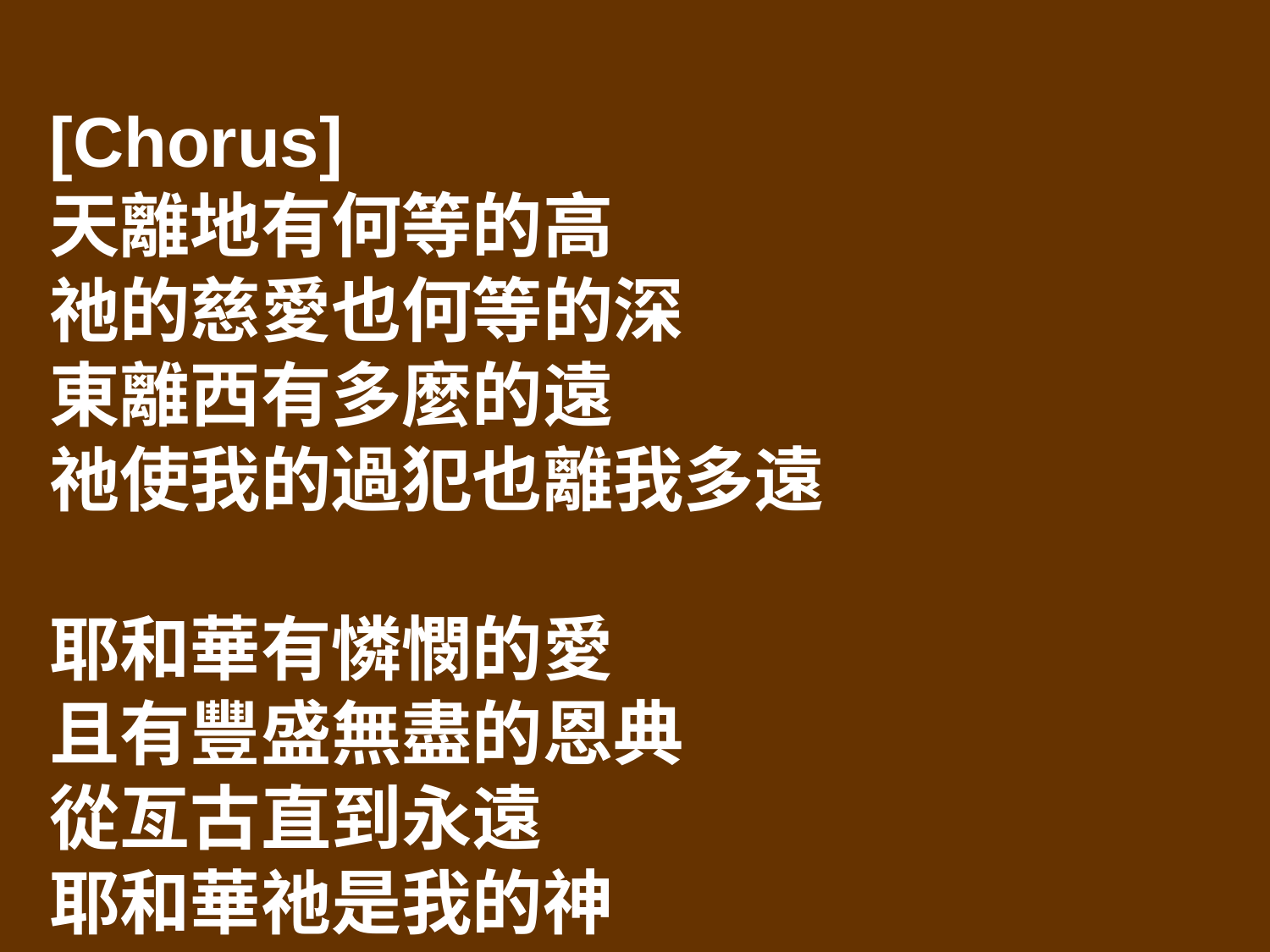

[Chorus]
天離地有何等的高
祂的慈愛也何等的深
東離西有多麼的遠
祂使我的過犯也離我多遠

耶和華有憐憫的愛
且有豐盛無盡的恩典
從亙古直到永遠
耶和華祂是我的神